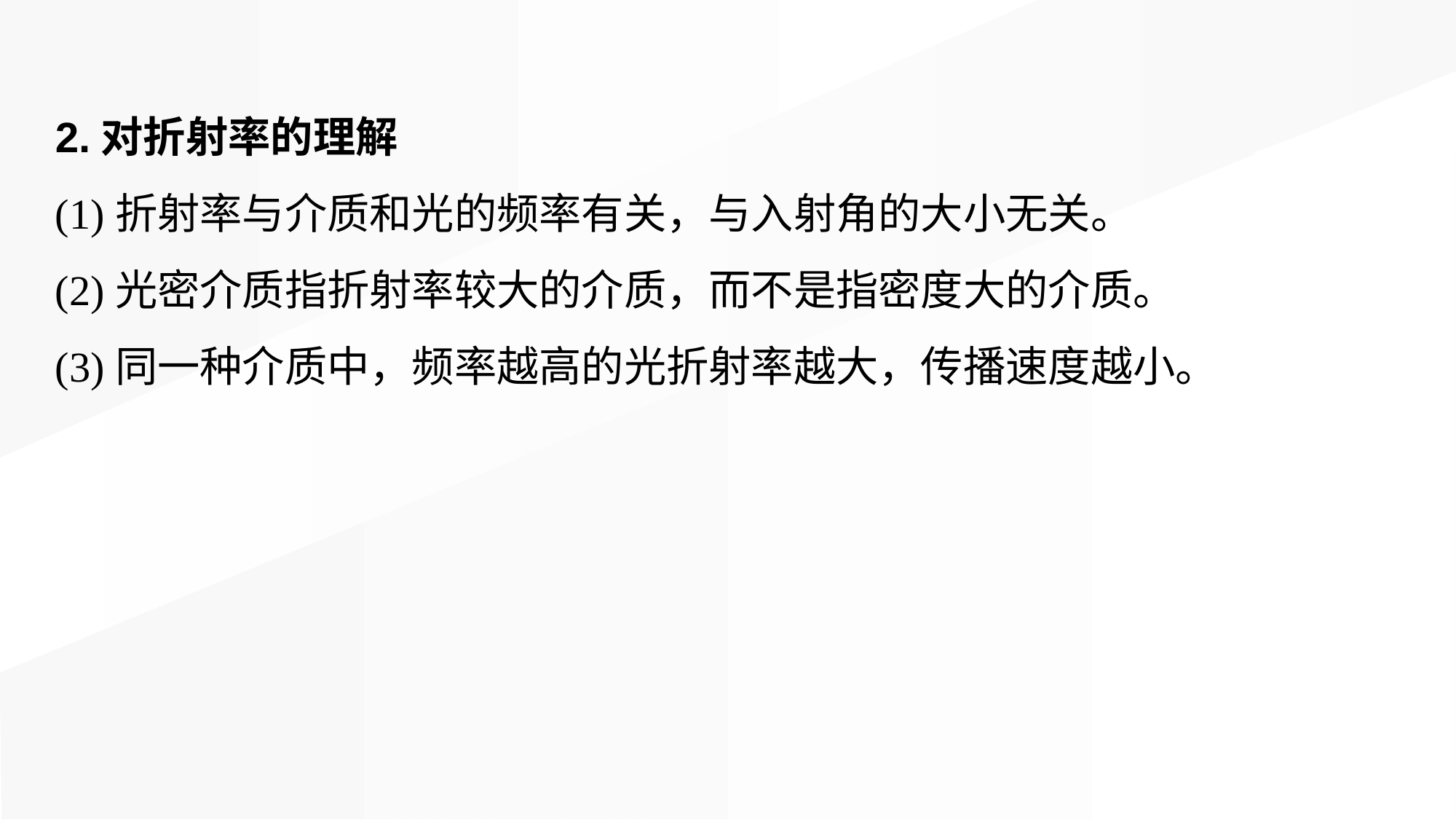

2.对折射率的理解
(1)折射率与介质和光的频率有关，与入射角的大小无关。
(2)光密介质指折射率较大的介质，而不是指密度大的介质。
(3)同一种介质中，频率越高的光折射率越大，传播速度越小。